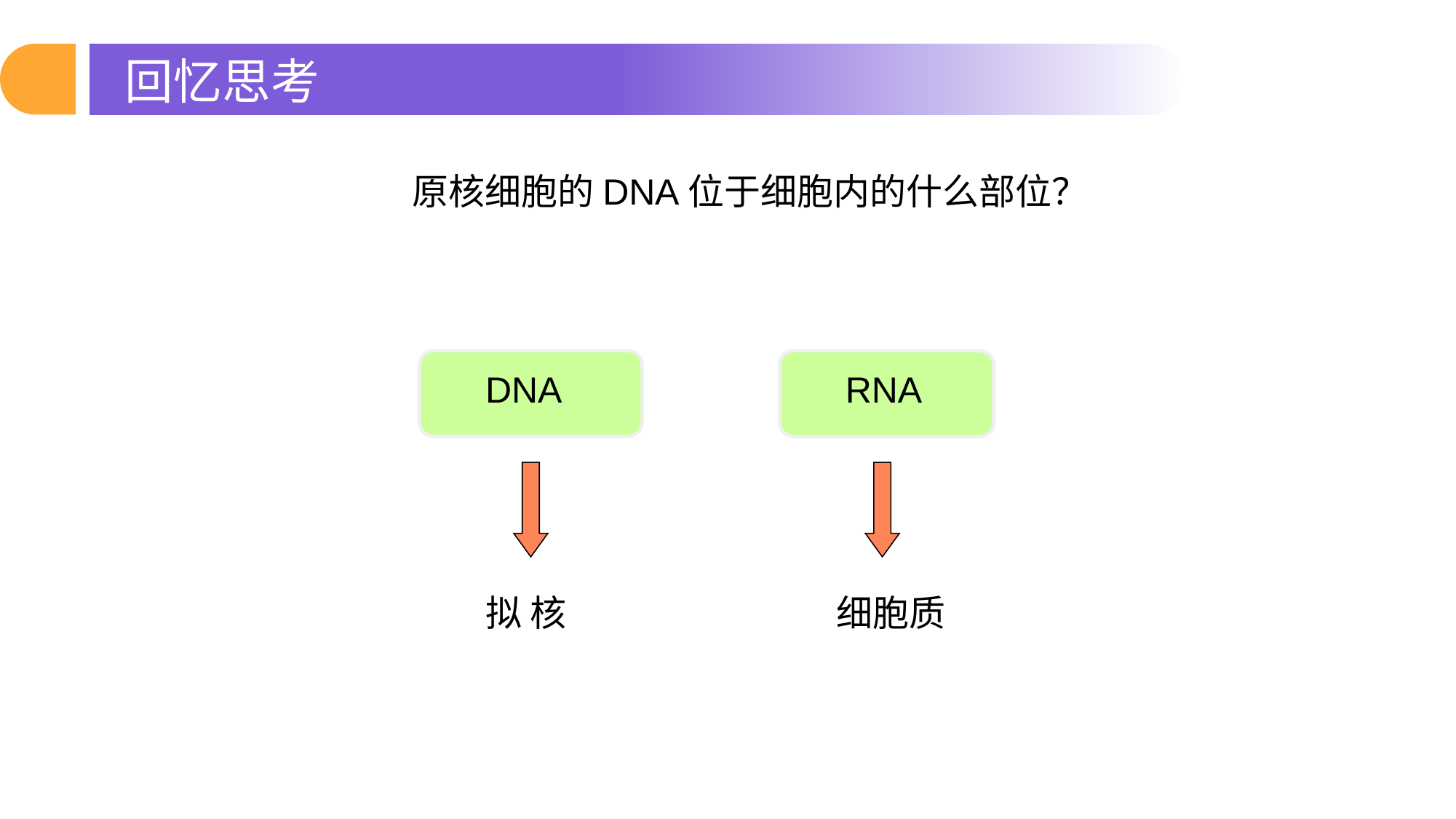

回忆思考
   原核细胞的DNA位于细胞内的什么部位？

DNA
RNA

拟 核
  细胞质